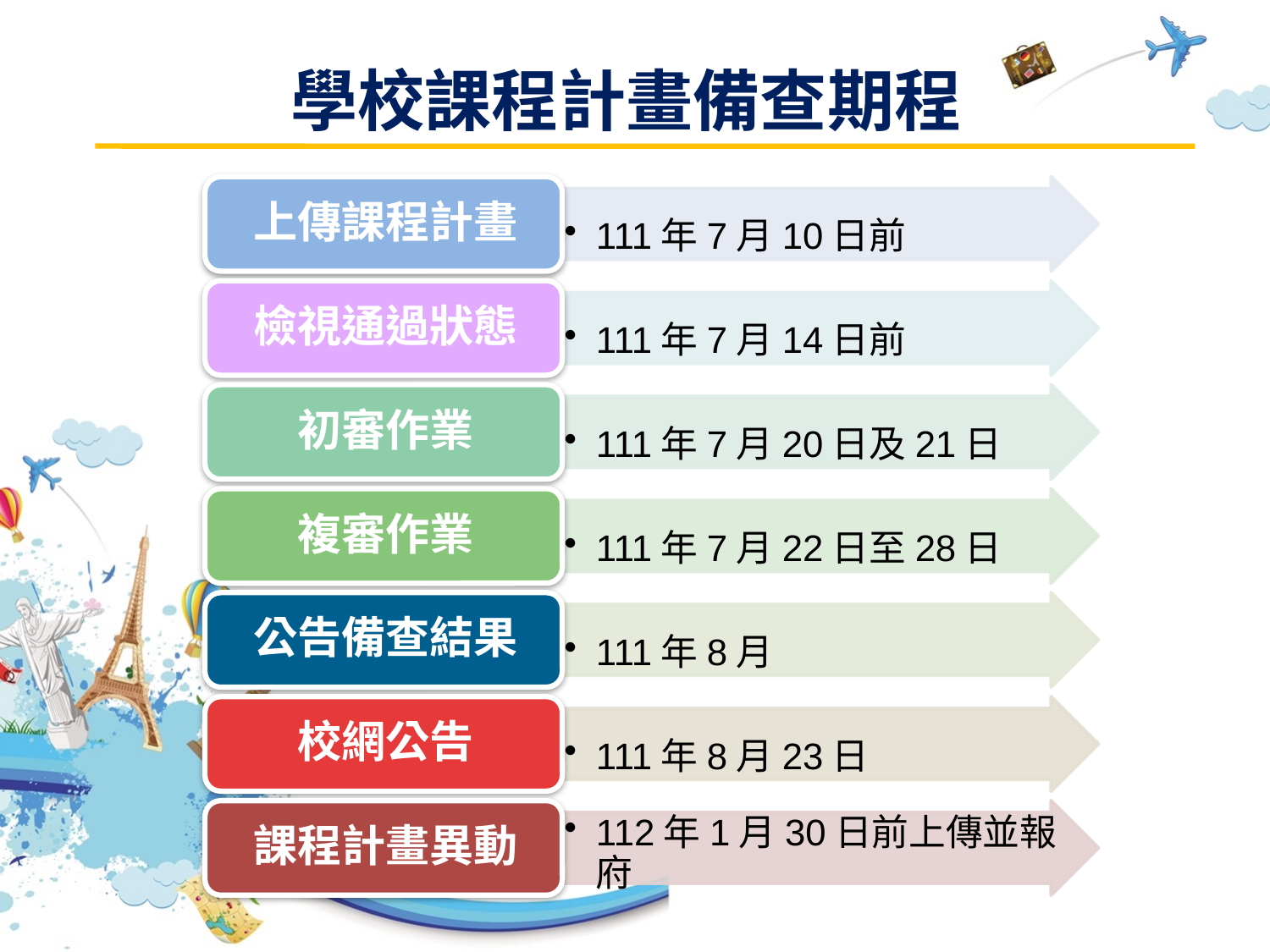

學校課程計畫備查期程
111年7月10日前
上傳課程計畫
111年7月14日前
檢視通過狀態
111年7月20日及21日
初審作業
111年7月22日至28日
複審作業
111年8月
公告備查結果
111年8月23日
校網公告
112年1月30日前上傳並報府
課程計畫異動